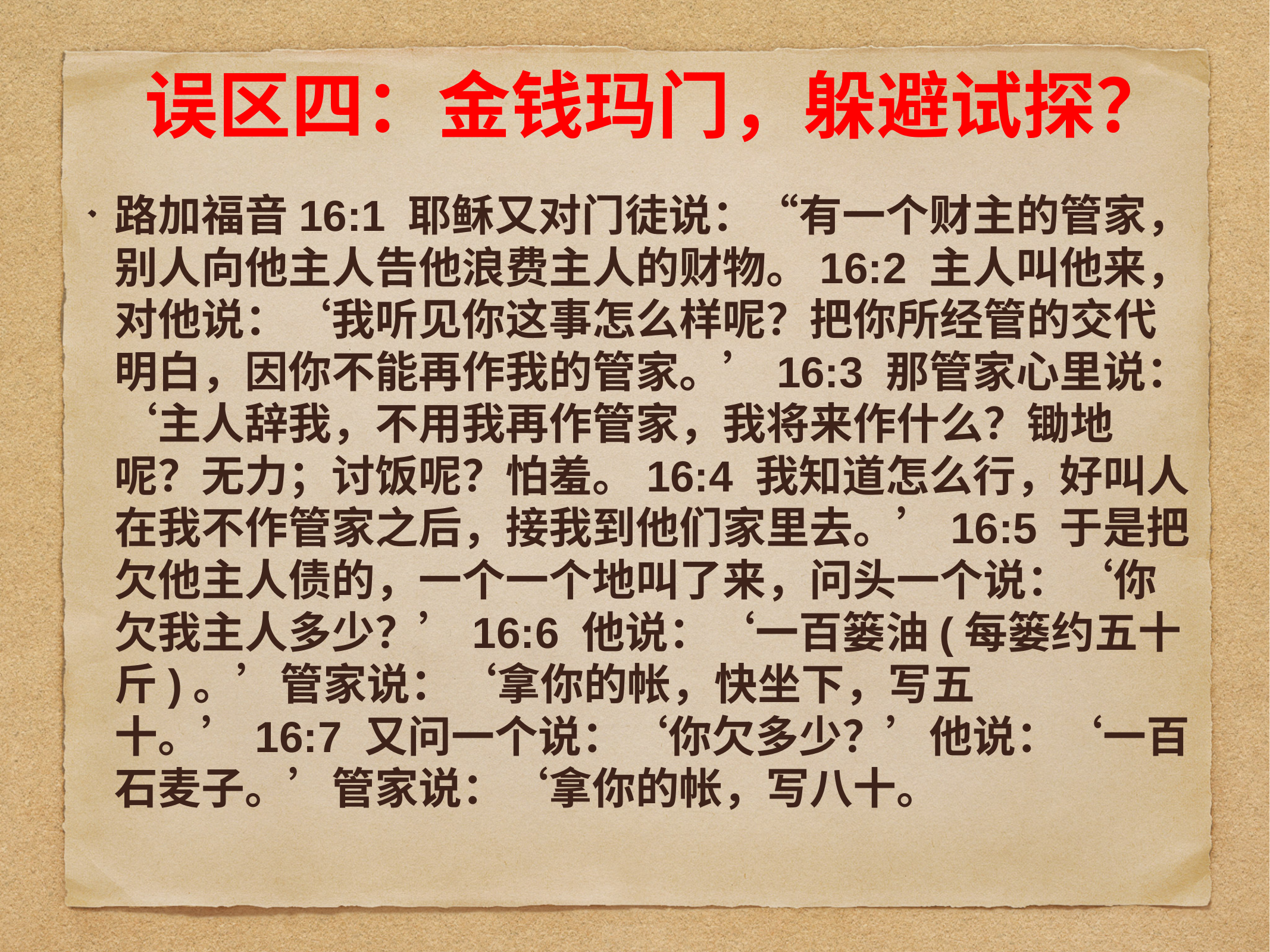

# 误区四：金钱玛门，躲避试探？
路加福音16:1 耶稣又对门徒说：“有一个财主的管家，别人向他主人告他浪费主人的财物。16:2 主人叫他来，对他说：‘我听见你这事怎么样呢？把你所经管的交代明白，因你不能再作我的管家。’16:3 那管家心里说：‘主人辞我，不用我再作管家，我将来作什么？锄地呢？无力；讨饭呢？怕羞。16:4 我知道怎么行，好叫人在我不作管家之后，接我到他们家里去。’16:5 于是把欠他主人债的，一个一个地叫了来，问头一个说：‘你欠我主人多少？’16:6 他说：‘一百篓油(每篓约五十斤)。’管家说：‘拿你的帐，快坐下，写五十。’16:7 又问一个说：‘你欠多少？’他说：‘一百石麦子。’管家说：‘拿你的帐，写八十。